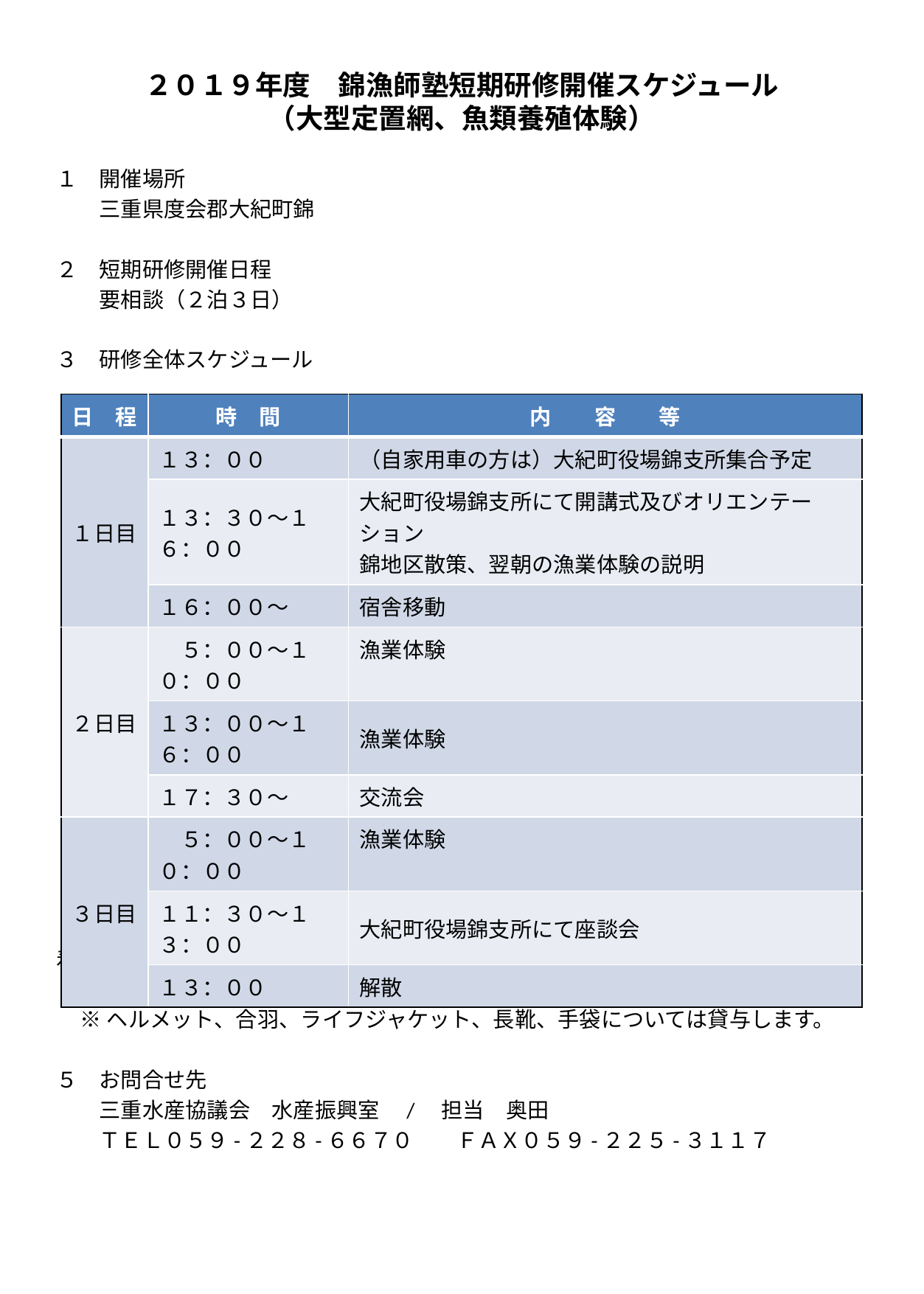

# ２０１９年度　錦漁師塾短期研修開催スケジュール （大型定置網、魚類養殖体験）
１　開催場所
　　三重県度会郡大紀町錦

２　短期研修開催日程
　　要相談（２泊３日）

３　研修全体スケジュール

　　※交通手段については、ご相談ください。
　　※スケジュールはあくまで予定であり、天候や事情等により変更します。

４　参加者準備物
　 　防寒着（ウィンドブレーカー、 羽織る物等）、タオル、酔い止め、常備薬、着替え（作業
　し易い 服装３日分）等
     ※ヘルメット、合羽、ライフジャケット、長靴、手袋については貸与します。

５　お問合せ先
　　三重水産協議会　水産振興室　/　担当　奥田
　　ＴＥＬ０５９-２２８-６６７０　　ＦＡＸ０５９-２２５-３１１７

| 日　程 | 時　間 | 内　　容　　等 |
| --- | --- | --- |
| １日目 | １３：００ | （自家用車の方は）大紀町役場錦支所集合予定 |
|  | １３：３０～１６：００ | 大紀町役場錦支所にて開講式及びオリエンテーション 錦地区散策、翌朝の漁業体験の説明 |
|  | １６：００～ | 宿舎移動 |
| ２日目 | ５：００～１０：００ | 漁業体験 |
|  | １３：００～１６：００ | 漁業体験 |
|  | １７：３０～ | 交流会 |
| ３日目 | ５：００～１０：００ | 漁業体験 |
|  | １１：３０～１３：００ | 大紀町役場錦支所にて座談会 |
|  | １３：００ | 解散 |